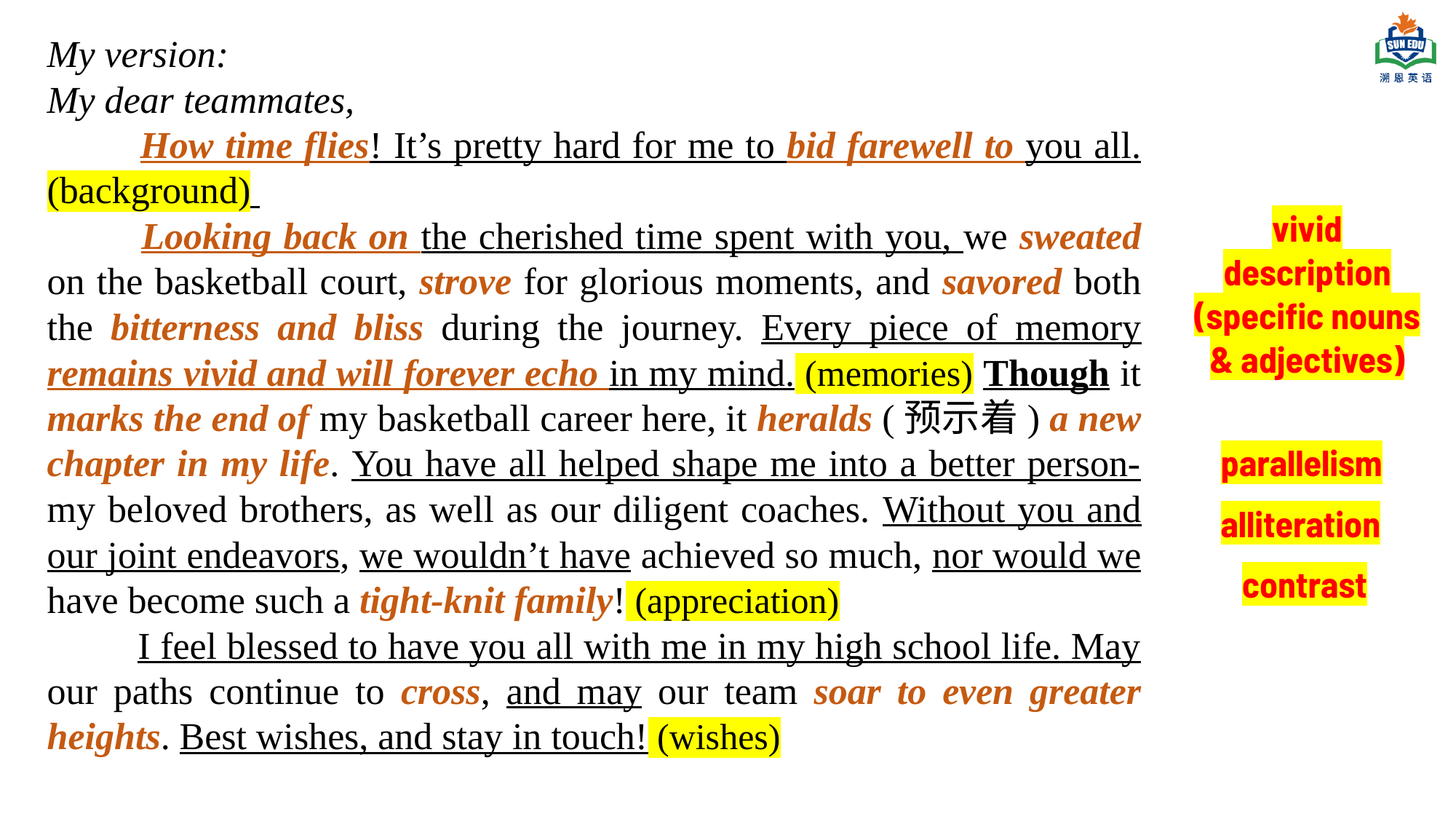

My version:
My dear teammates,
        How time flies! It’s pretty hard for me to bid farewell to you all. (background)
        Looking back on the cherished time spent with you, we sweated on the basketball court, strove for glorious moments, and savored both the bitterness and bliss during the journey. Every piece of memory remains vivid and will forever echo in my mind. (memories) Though it marks the end of my basketball career here, it heralds (预示着) a new chapter in my life. You have all helped shape me into a better person- my beloved brothers, as well as our diligent coaches. Without you and our joint endeavors, we wouldn’t have achieved so much, nor would we have become such a tight-knit family! (appreciation)
         I feel blessed to have you all with me in my high school life. May our paths continue to cross, and may our team soar to even greater heights. Best wishes, and stay in touch! (wishes)
vivid description
(specific nouns & adjectives)
parallelism
alliteration
contrast